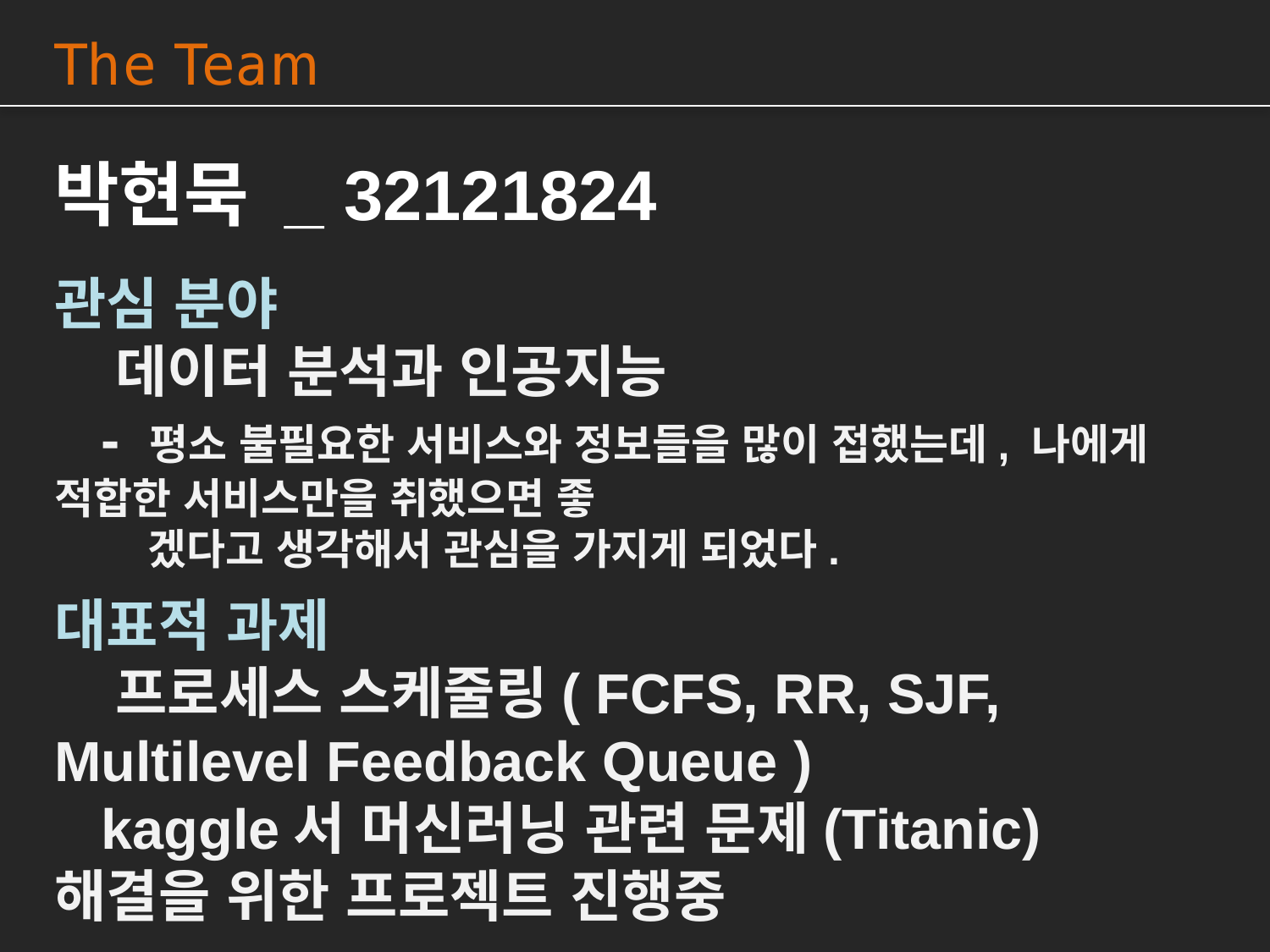

The Team
박현묵 _ 32121824

관심 분야
   데이터 분석과 인공지능
   - 평소 불필요한 서비스와 정보들을 많이 접했는데, 나에게 적합한 서비스만을 취했으면 좋
       겠다고 생각해서 관심을 가지게 되었다.

대표적 과제
   프로세스 스케줄링( FCFS, RR, SJF, Multilevel Feedback Queue )
   kaggle서 머신러닝 관련 문제(Titanic) 해결을 위한 프로젝트 진행중

미래의 모습
   극도로 개인화된 맞춤 서비스 제공 프로그램을 개발(ex.자비스)